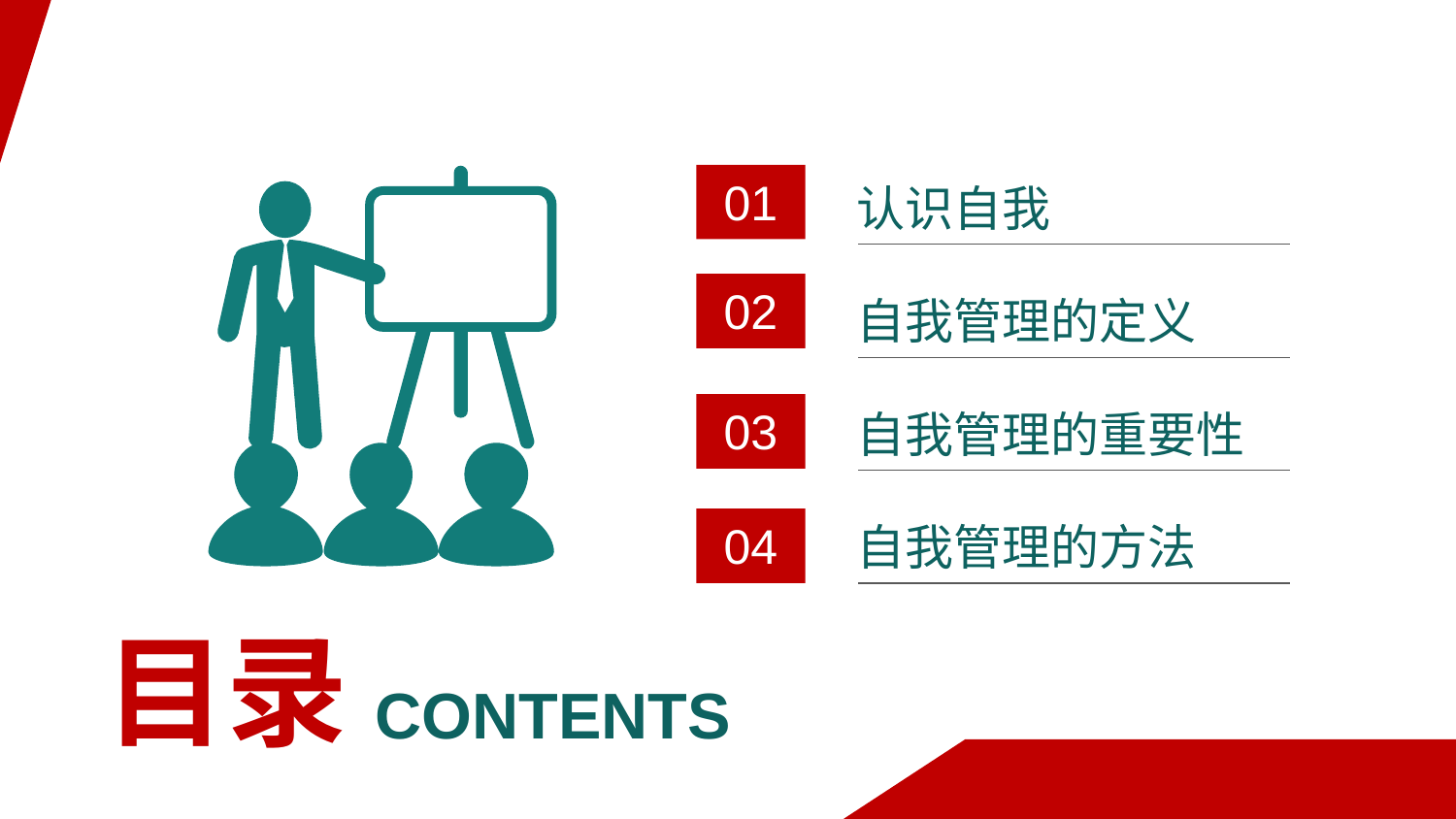

01

认识自我

02
自我管理的定义

03
自我管理的重要性

04
自我管理的方法
目录
CONTENTS